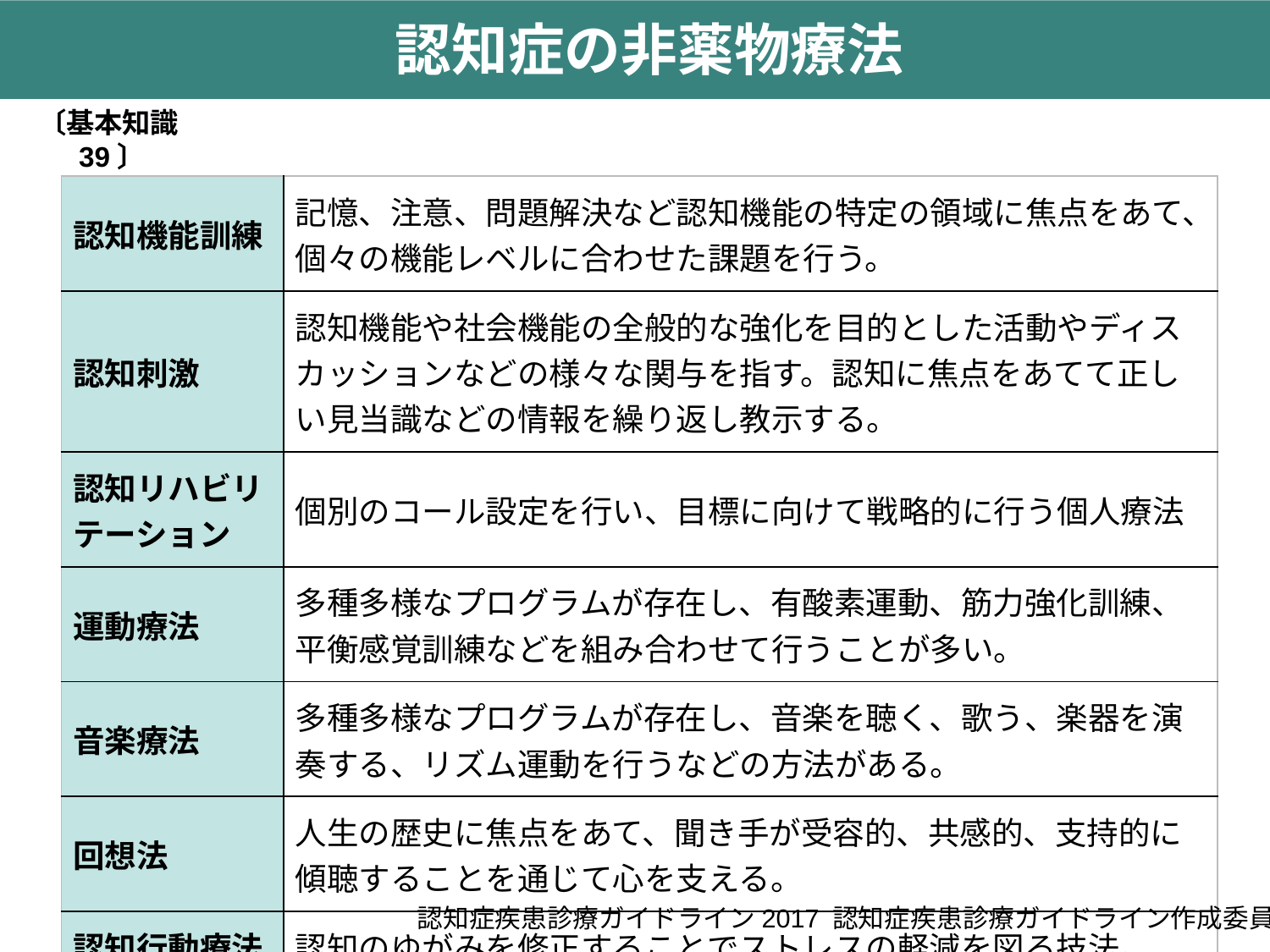

認知症の非薬物療法
〔基本知識39〕
| 認知機能訓練 | 記憶、注意、問題解決など認知機能の特定の領域に焦点をあて、個々の機能レベルに合わせた課題を行う。 |
| --- | --- |
| 認知刺激 | 認知機能や社会機能の全般的な強化を目的とした活動やディスカッションなどの様々な関与を指す。認知に焦点をあてて正しい見当識などの情報を繰り返し教示する。 |
| 認知リハビリテーション | 個別のコール設定を行い、目標に向けて戦略的に行う個人療法 |
| 運動療法 | 多種多様なプログラムが存在し、有酸素運動、筋力強化訓練、平衡感覚訓練などを組み合わせて行うことが多い。 |
| 音楽療法 | 多種多様なプログラムが存在し、音楽を聴く、歌う、楽器を演奏する、リズム運動を行うなどの方法がある。 |
| 回想法 | 人生の歴史に焦点をあて、聞き手が受容的、共感的、支持的に傾聴することを通じて心を支える。 |
| 認知行動療法 | 認知のゆがみを修正することでストレスの軽減を図る技法。 |
認知症疾患診療ガイドライン2017 認知症疾患診療ガイドライン作成委員会